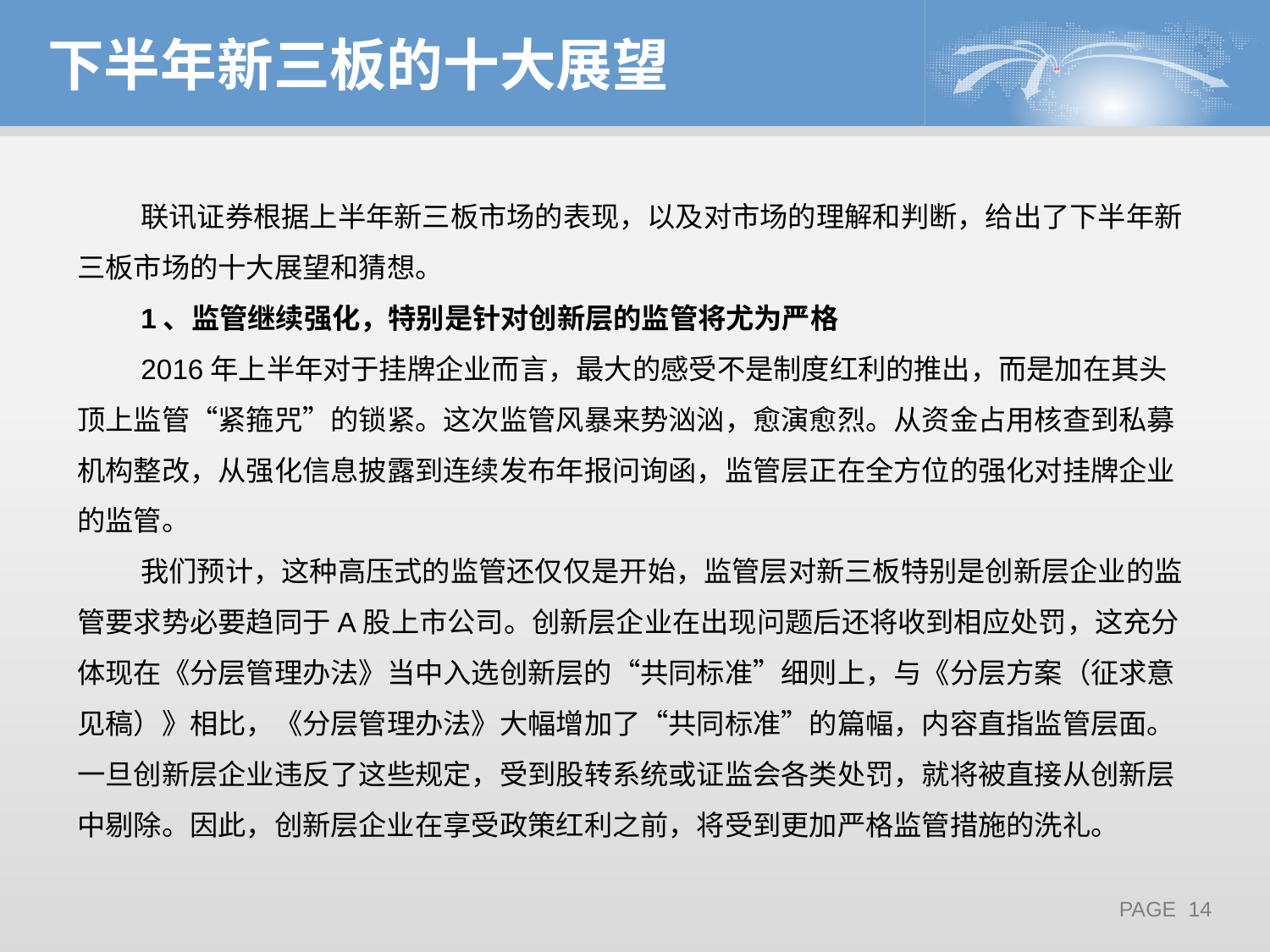

下半年新三板的十大展望
联讯证券根据上半年新三板市场的表现，以及对市场的理解和判断，给出了下半年新三板市场的十大展望和猜想。
1、监管继续强化，特别是针对创新层的监管将尤为严格
2016年上半年对于挂牌企业而言，最大的感受不是制度红利的推出，而是加在其头顶上监管“紧箍咒”的锁紧。这次监管风暴来势汹汹，愈演愈烈。从资金占用核查到私募机构整改，从强化信息披露到连续发布年报问询函，监管层正在全方位的强化对挂牌企业的监管。
我们预计，这种高压式的监管还仅仅是开始，监管层对新三板特别是创新层企业的监管要求势必要趋同于A股上市公司。创新层企业在出现问题后还将收到相应处罚，这充分体现在《分层管理办法》当中入选创新层的“共同标准”细则上，与《分层方案（征求意见稿）》相比，《分层管理办法》大幅增加了“共同标准”的篇幅，内容直指监管层面。一旦创新层企业违反了这些规定，受到股转系统或证监会各类处罚，就将被直接从创新层中剔除。因此，创新层企业在享受政策红利之前，将受到更加严格监管措施的洗礼。